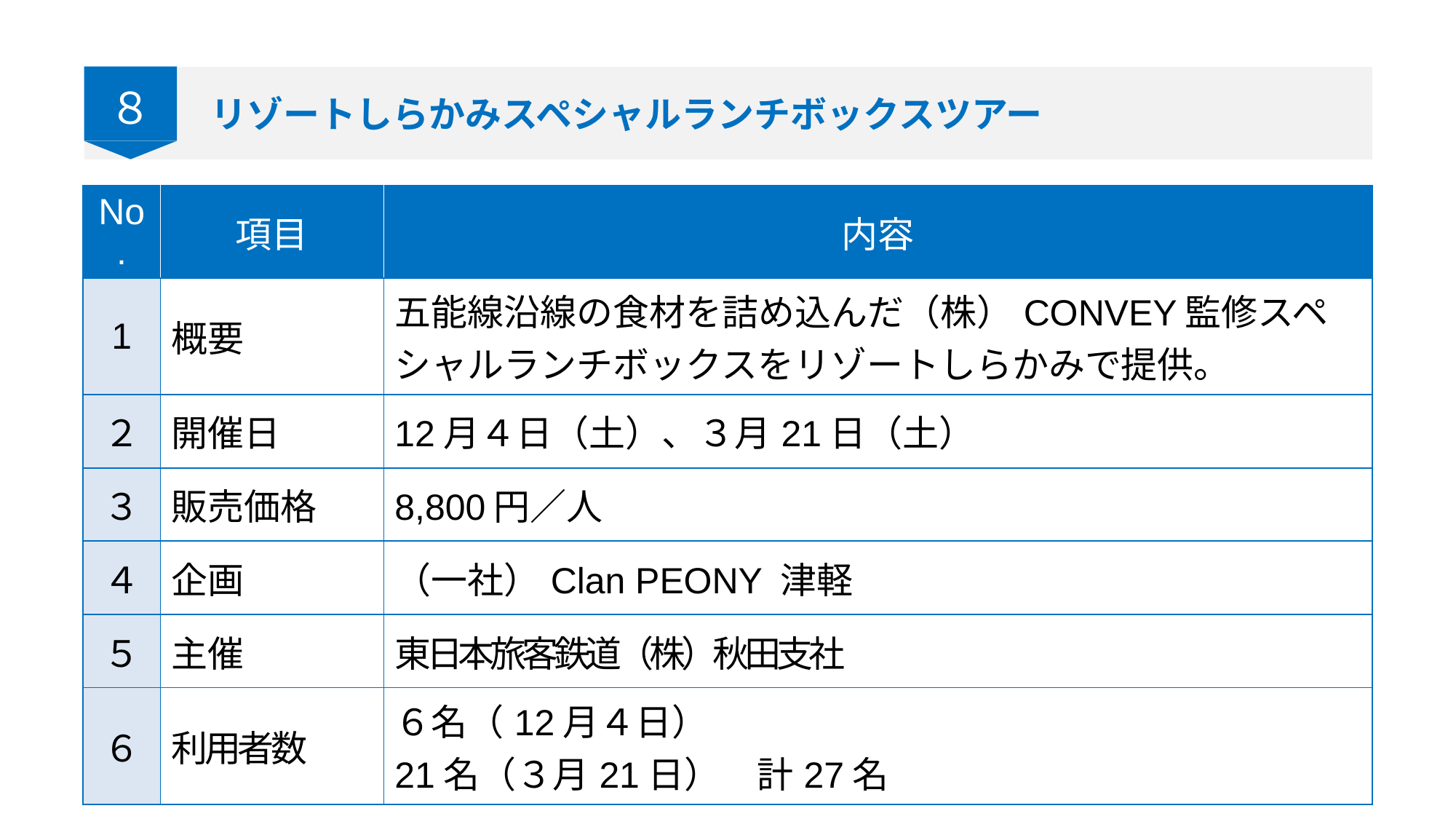

８
リゾートしらかみスペシャルランチボックスツアー

| No. | 項目 | 内容 |
| --- | --- | --- |
| 1 | 概要 | 五能線沿線の食材を詰め込んだ（株）CONVEY監修スペシャルランチボックスをリゾートしらかみで提供。 |
| ２ | 開催日 | 12月４日（土）、３月21日（土） |
| ３ | 販売価格 | 8,800円／人 |
| ４ | 企画 | （一社）Clan PEONY 津軽 |
| ５ | 主催 | 東日本旅客鉄道（株）秋田支社 |
| ６ | 利用者数 | ６名（12月４日） 21名（３月21日）　計27名 |